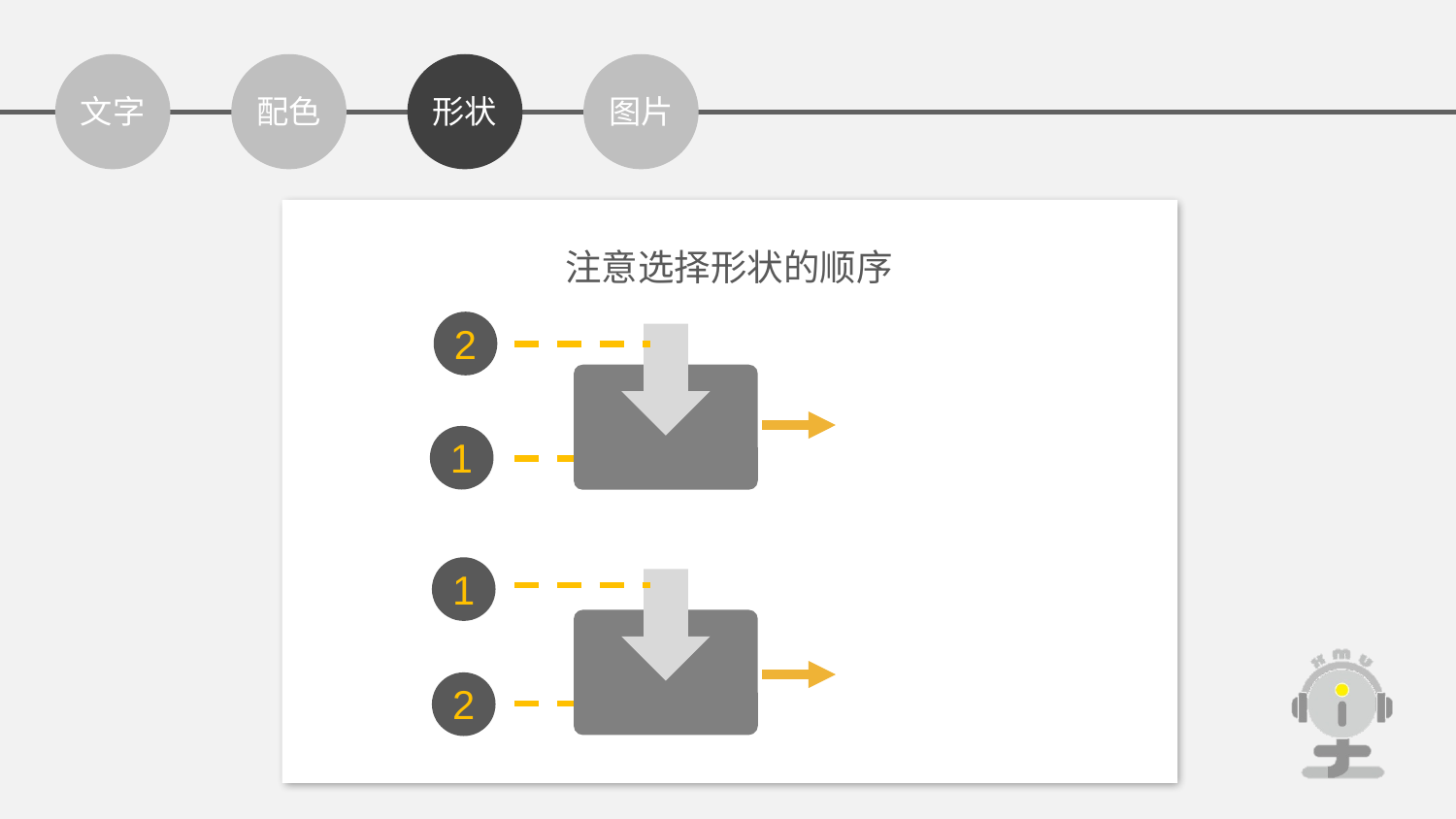

文字
配色
形状
图片

注意选择形状的顺序

2

1

1

2